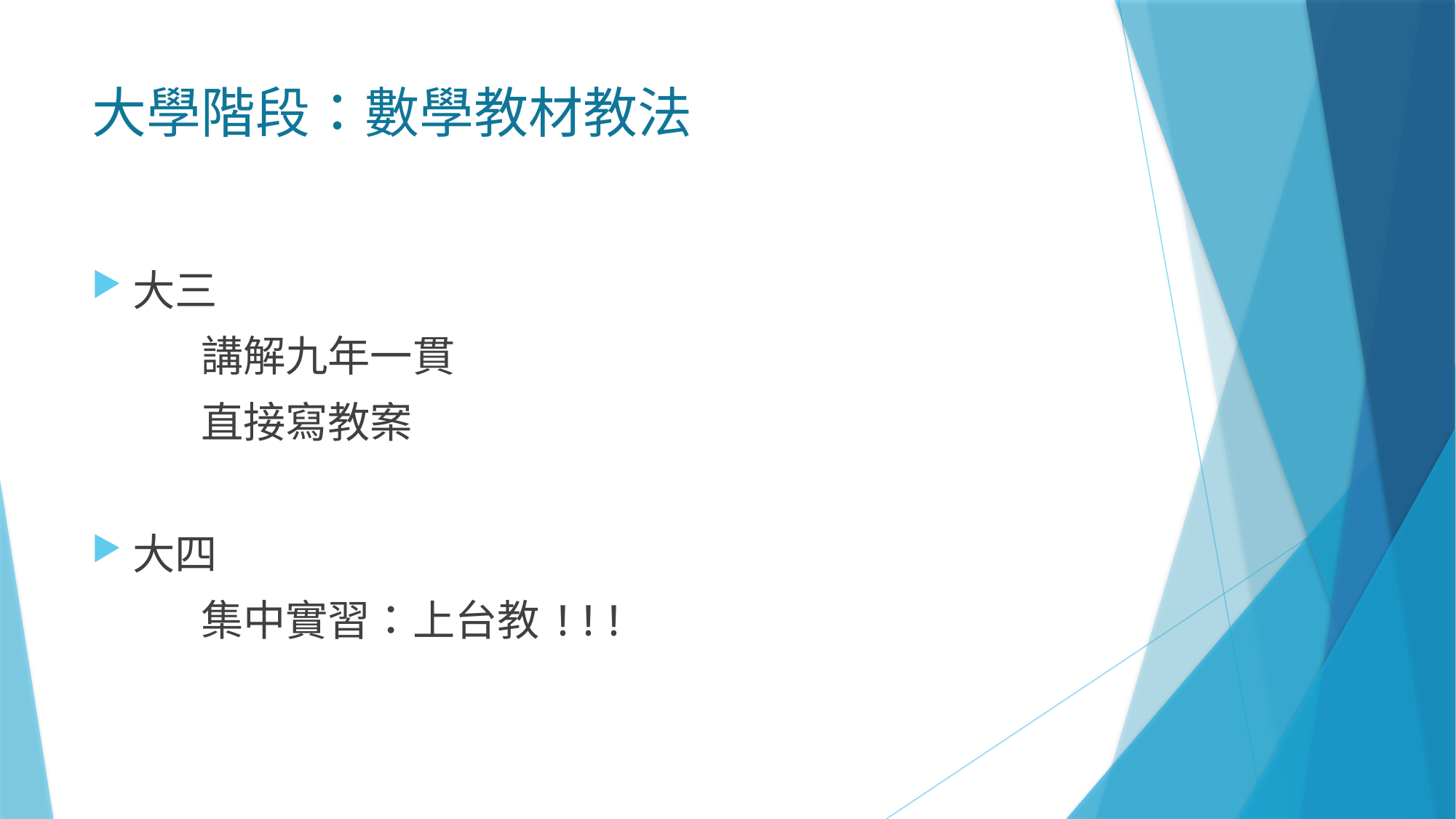

# 大學階段：數學教材教法
大三
	講解九年一貫
	直接寫教案

大四
	集中實習：上台教!!!